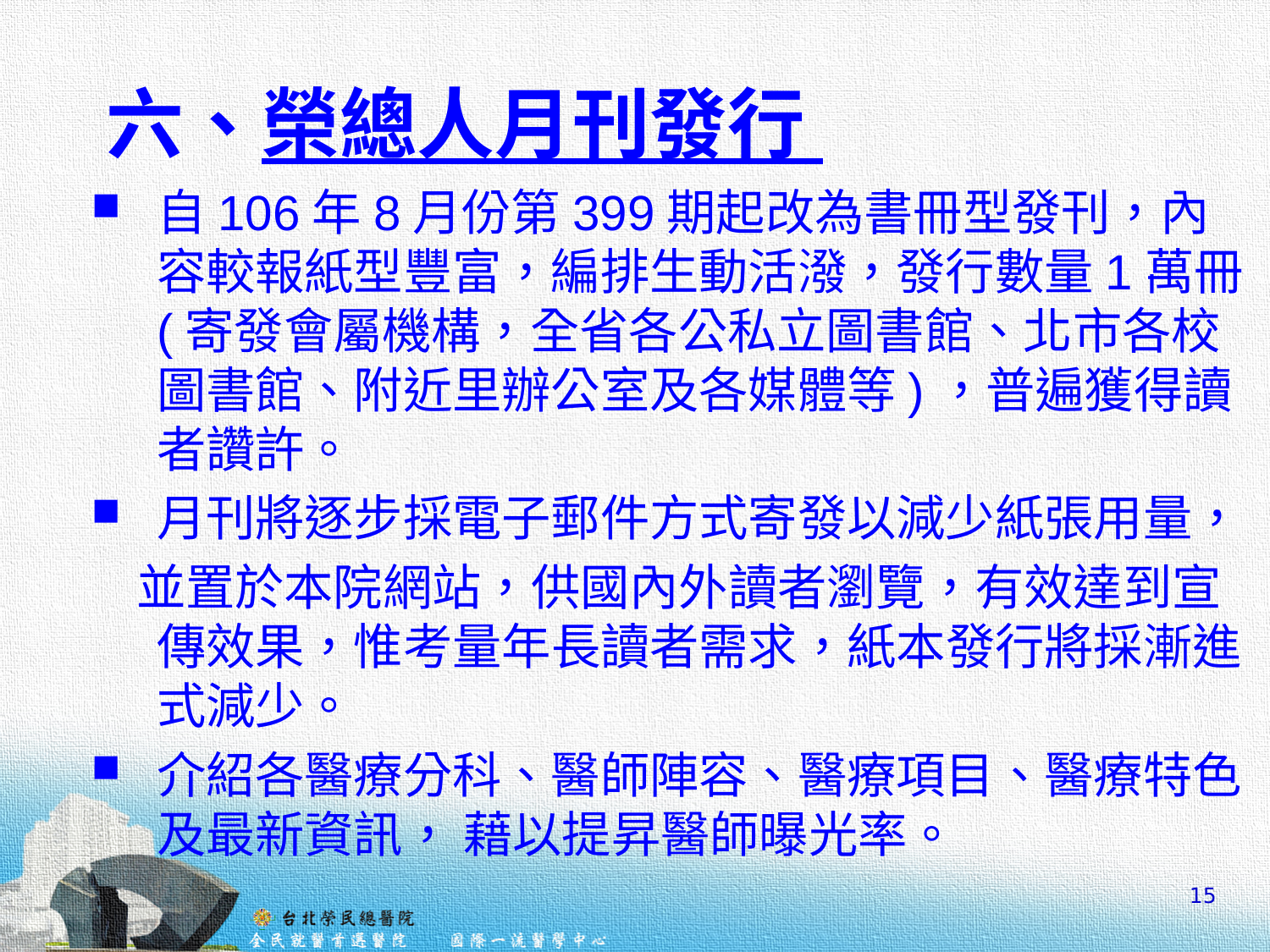

# 六、榮總人月刊發行
自106年8月份第399期起改為書冊型發刊，內容較報紙型豐富，編排生動活潑，發行數量1萬冊(寄發會屬機構，全省各公私立圖書館、北市各校圖書館、附近里辦公室及各媒體等)，普遍獲得讀者讚許。
月刊將逐步採電子郵件方式寄發以減少紙張用量，
   並置於本院網站，供國內外讀者瀏覽，有效達到宣傳效果，惟考量年長讀者需求，紙本發行將採漸進式減少。
介紹各醫療分科、醫師陣容、醫療項目、醫療特色及最新資訊， 藉以提昇醫師曝光率。
15